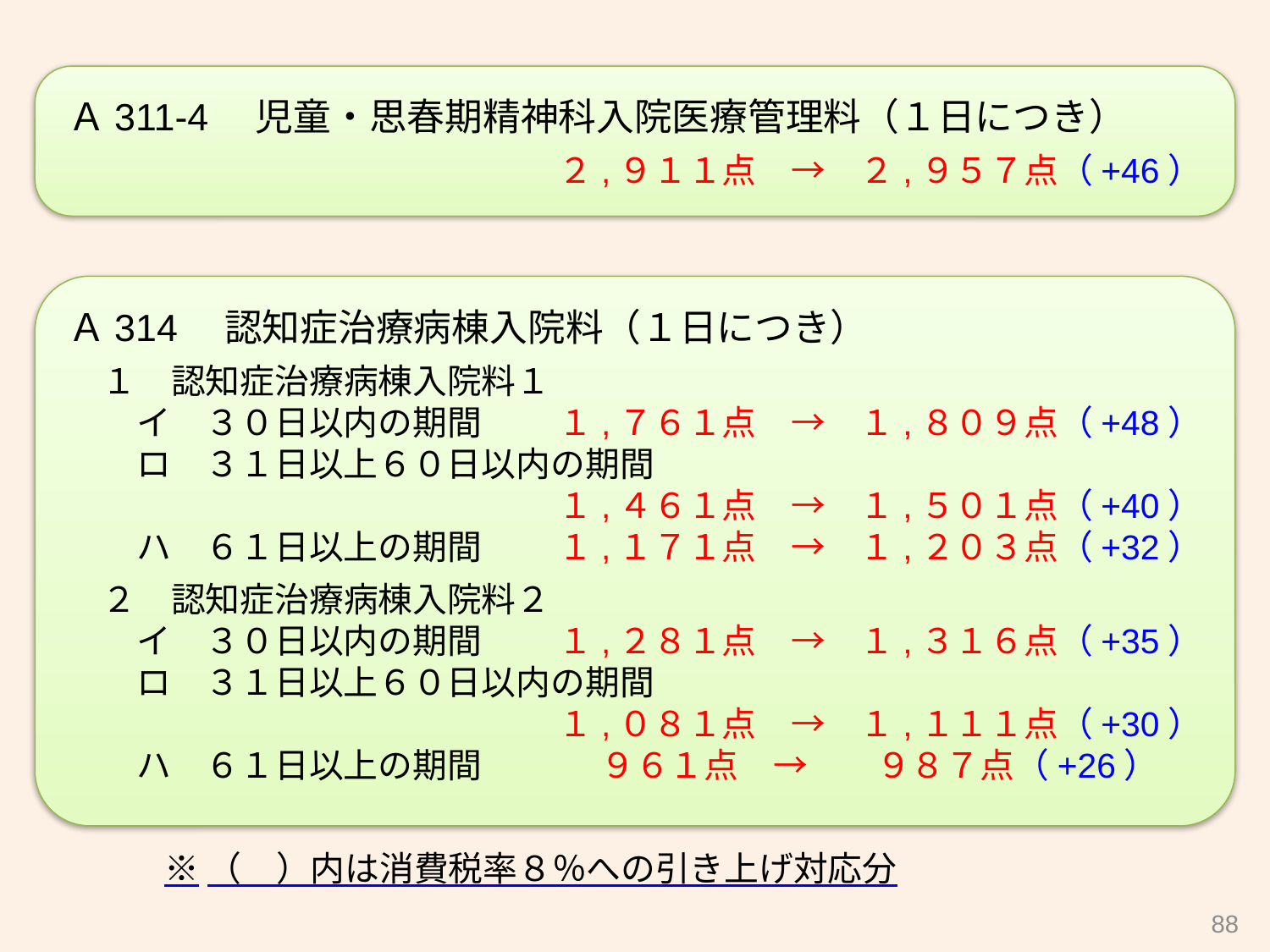

Ａ311-4　児童・思春期精神科入院医療管理料（１日につき）
　　　 　　　　　　　　　　　２,９１１点　→　２,９５７点（+46）

Ａ314　認知症治療病棟入院料（１日につき）
　１　認知症治療病棟入院料１
　　イ　３０日以内の期間　 　１,７６１点　→　１,８０９点（+48）
　　ロ　３１日以上６０日以内の期間
　　　　　　　　　　　　　　 １,４６１点　→　１,５０１点（+40）
　　ハ　６１日以上の期間　　 １,１７１点　→　１,２０３点（+32）
　２　認知症治療病棟入院料２
　　イ　３０日以内の期間　 　１,２８１点　→　１,３１６点（+35）
　　ロ　３１日以上６０日以内の期間
　　　　　　　　　　　　　　 １,０８１点　→　１,１１１点（+30）
　　ハ　６１日以上の期間　　 　 ９６１点　→　　９８７点（+26）

※（　）内は消費税率８％への引き上げ対応分

88